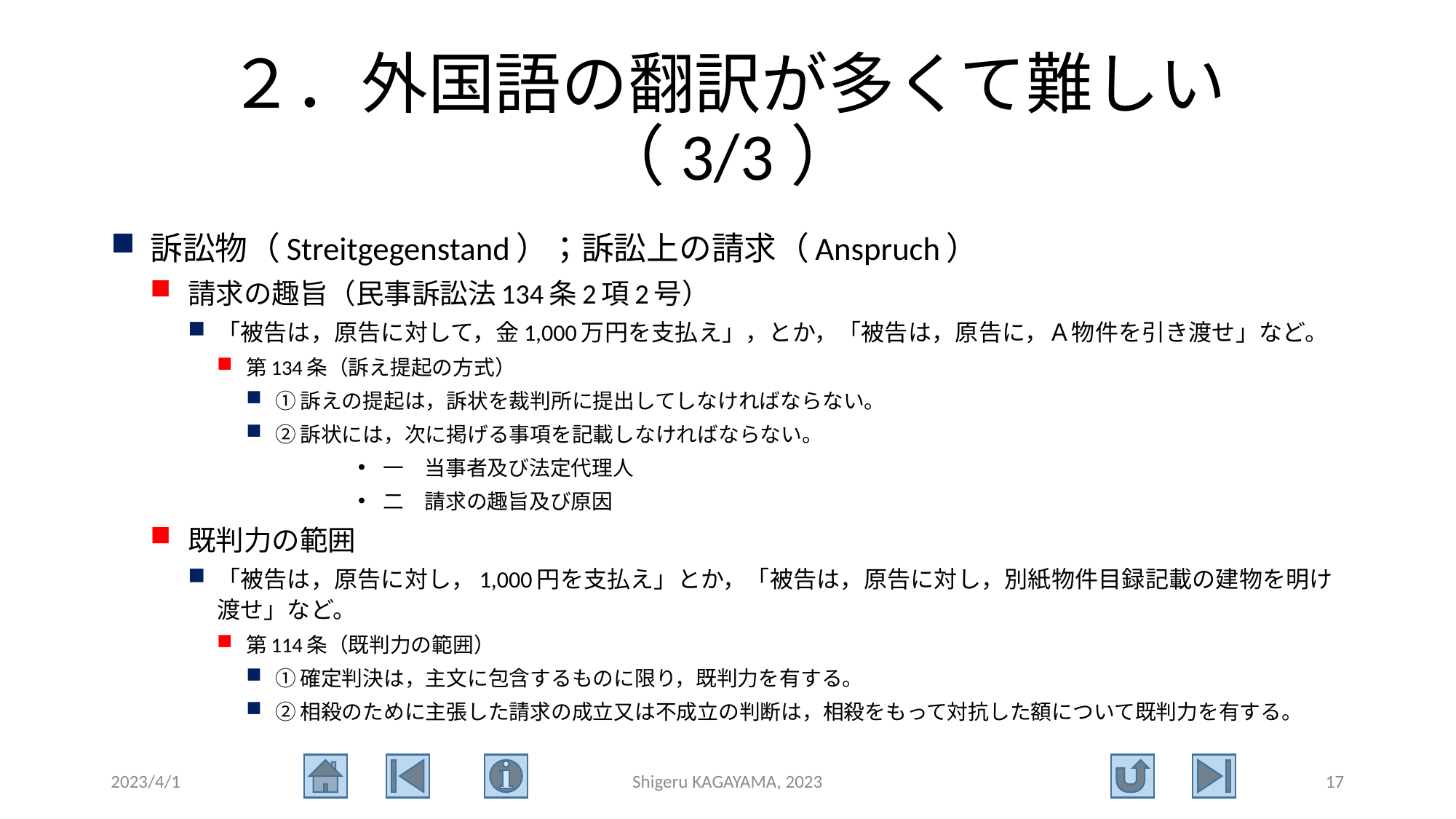

# ２．外国語の翻訳が多くて難しい（3/3）
訴訟物（Streitgegenstand）；訴訟上の請求（Anspruch）
請求の趣旨（民事訴訟法134条2項2号）
「被告は，原告に対して，金1,000万円を支払え」，とか，「被告は，原告に，Ａ物件を引き渡せ」など。
第134条（訴え提起の方式）
①訴えの提起は，訴状を裁判所に提出してしなければならない。
②訴状には，次に掲げる事項を記載しなければならない。
一　当事者及び法定代理人
二　請求の趣旨及び原因
既判力の範囲
「被告は，原告に対し，1,000円を支払え」とか，「被告は，原告に対し，別紙物件目録記載の建物を明け渡せ」など。
第114条（既判力の範囲）
①確定判決は，主文に包含するものに限り，既判力を有する。
②相殺のために主張した請求の成立又は不成立の判断は，相殺をもって対抗した額について既判力を有する。

2023/4/1
Shigeru KAGAYAMA, 2023
17